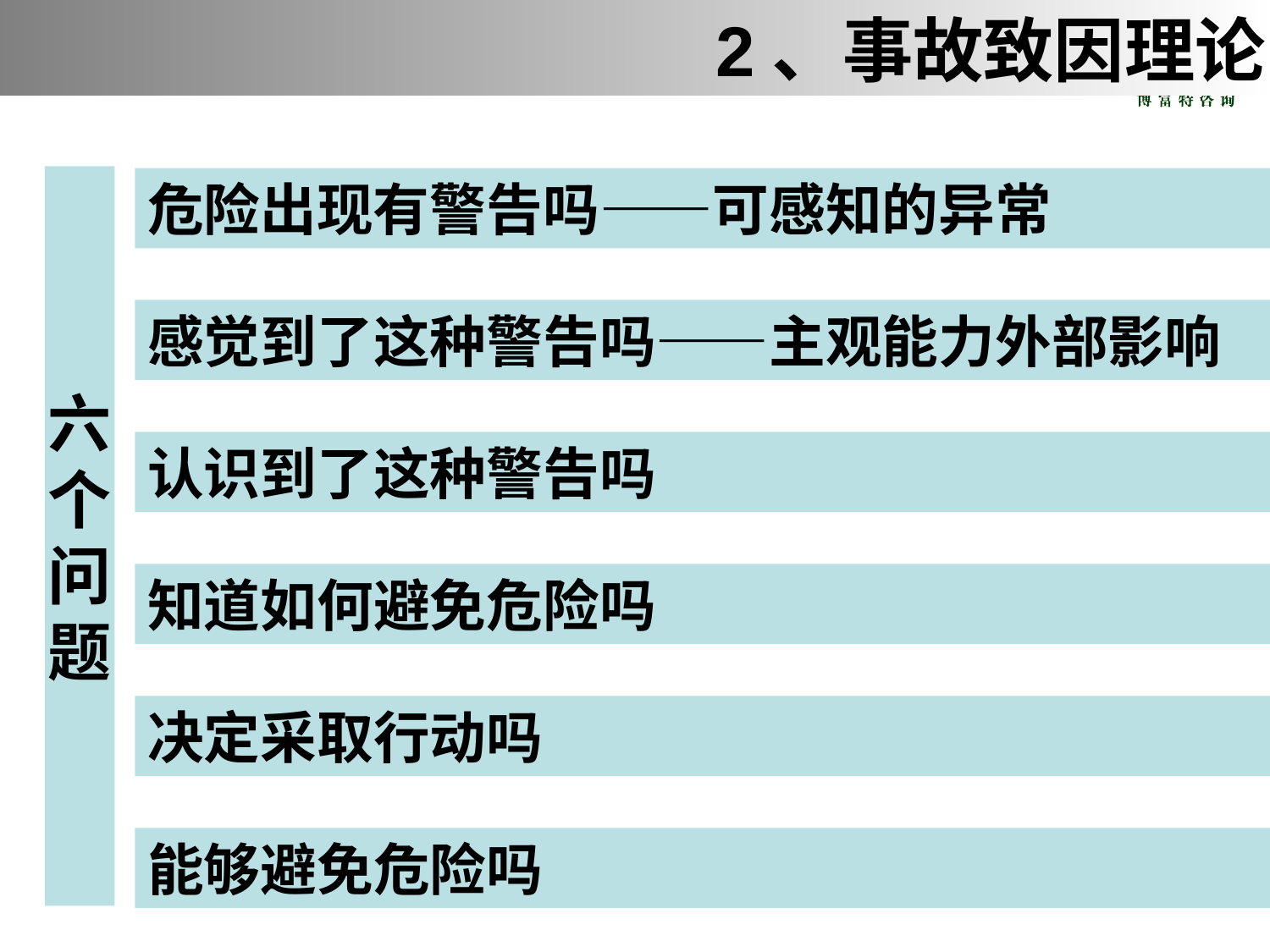

2、事故致因理论
六
个
问
题
危险出现有警告吗——可感知的异常
感觉到了这种警告吗——主观能力外部影响
认识到了这种警告吗
知道如何避免危险吗
决定采取行动吗
能够避免危险吗